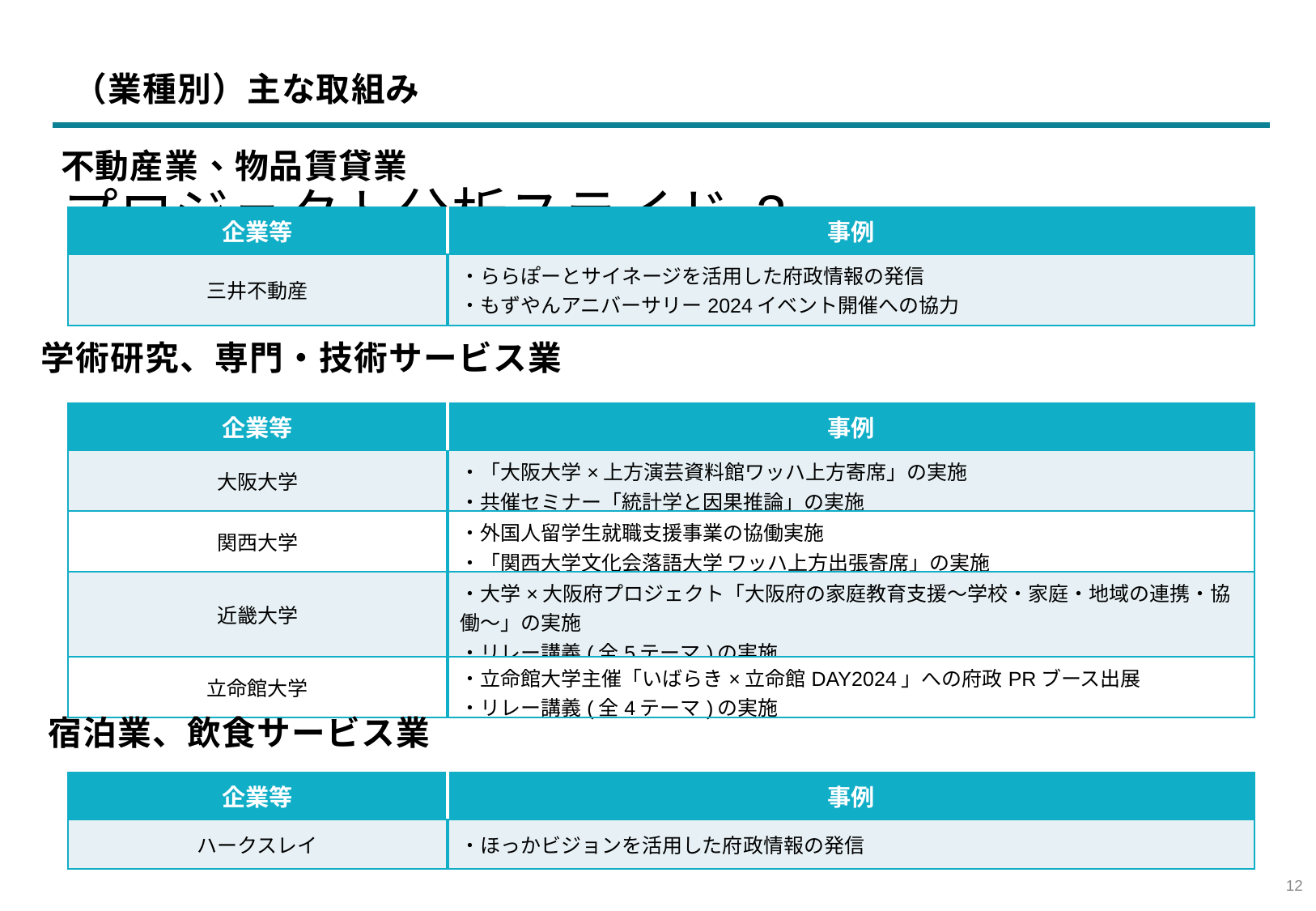

（業種別）主な取組み
不動産業、物品賃貸業
プロジェクト分析スライド 3
| 企業等 | 事例 |
| --- | --- |
| 三井不動産 | ・ららぽーとサイネージを活用した府政情報の発信 ・もずやんアニバーサリー2024イベント開催への協力 |
学術研究、専門・技術サービス業
| 企業等 | 事例 |
| --- | --- |
| 大阪大学 | ・「大阪大学×上方演芸資料館ワッハ上方寄席」の実施 ・共催セミナー「統計学と因果推論」の実施 |
| 関西大学 | ・外国人留学生就職支援事業の協働実施 ・「関西大学文化会落語大学 ワッハ上方出張寄席」の実施 |
| 近畿大学 | ・大学×大阪府プロジェクト「大阪府の家庭教育支援～学校・家庭・地域の連携・協働～」の実施 ・リレー講義(全5テーマ)の実施 |
| 立命館大学 | ・立命館大学主催「いばらき×立命館DAY2024」への府政PRブース出展 ・リレー講義(全4テーマ)の実施 |
宿泊業、飲食サービス業
| 企業等 | 事例 |
| --- | --- |
| ハークスレイ | ・ほっかビジョンを活用した府政情報の発信 |
12